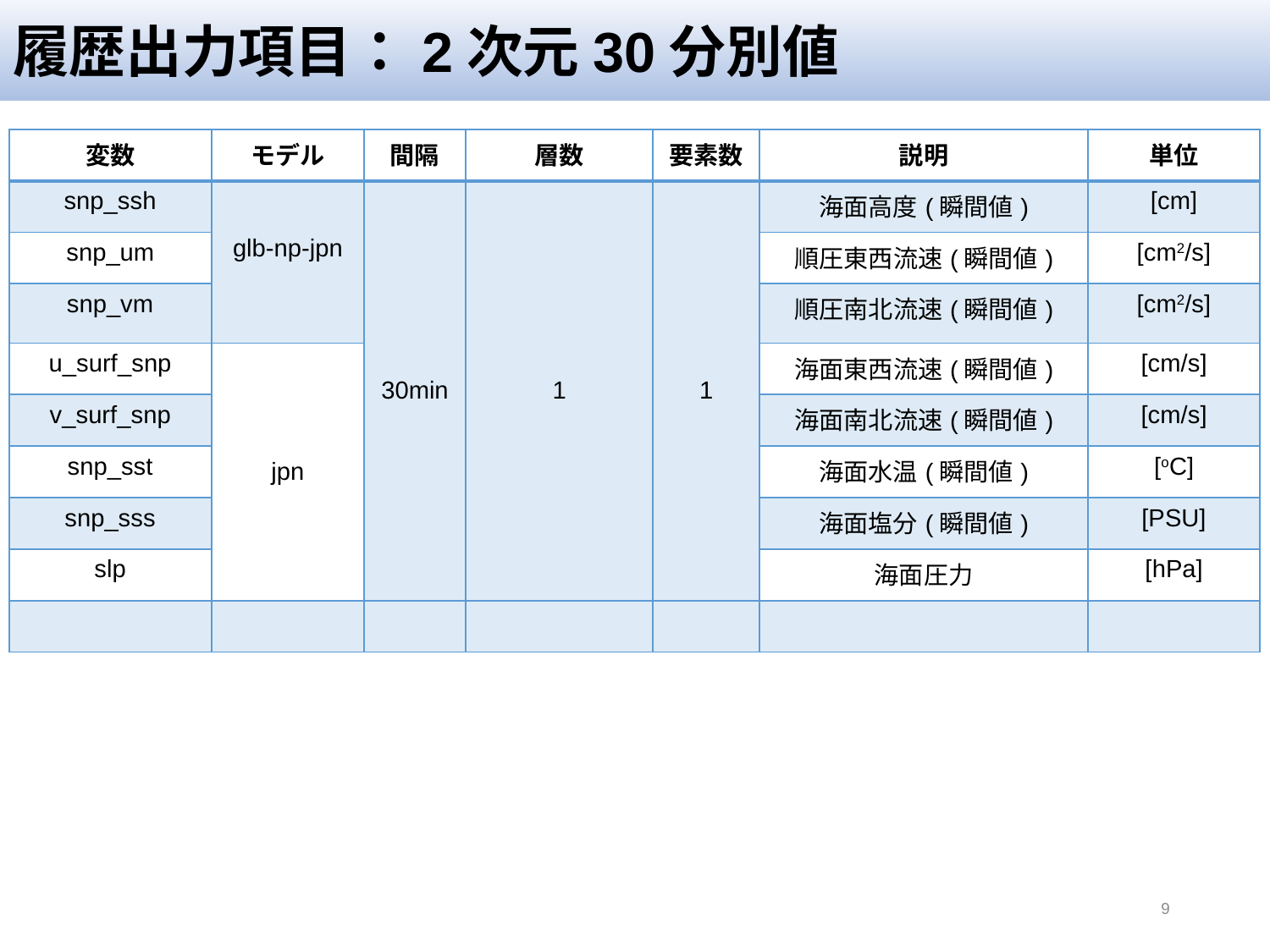

# 履歴出力項目：2次元30分別値
| 変数 | モデル | 間隔 | 層数 | 要素数 | 説明 | 単位 |
| --- | --- | --- | --- | --- | --- | --- |
| snp\_ssh | glb-np-jpn | 30min | 1 | 1 | 海面高度(瞬間値) | [cm] |
| snp\_um |  |  |  |  | 順圧東西流速(瞬間値) | [cm2/s] |
| snp\_vm |  |  |  |  | 順圧南北流速(瞬間値) | [cm2/s] |
| u\_surf\_snp | jpn |  |  |  | 海面東西流速(瞬間値) | [cm/s] |
| v\_surf\_snp |  |  |  |  | 海面南北流速(瞬間値) | [cm/s] |
| snp\_sst |  |  |  |  | 海面水温(瞬間値) | [oC] |
| snp\_sss |  |  |  |  | 海面塩分(瞬間値) | [PSU] |
| slp |  |  |  |  | 海面圧力 | [hPa] |
|  |  |  |  |  |  |  |
9